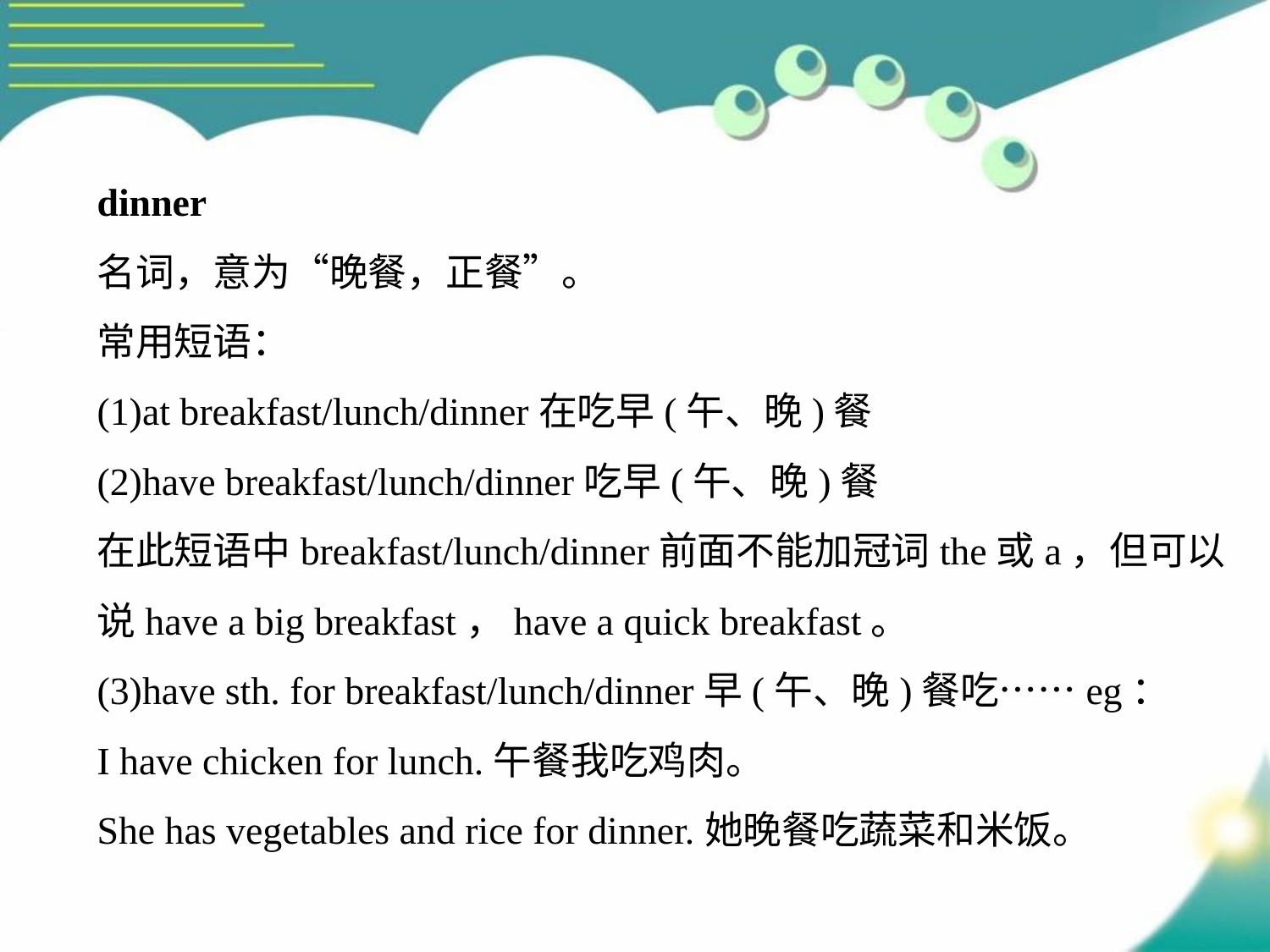

dinner
名词，意为“晚餐，正餐”。
常用短语：
(1)at breakfast/lunch/dinner在吃早(午、晚)餐
(2)have breakfast/lunch/dinner吃早(午、晚)餐
在此短语中breakfast/lunch/dinner前面不能加冠词the或a，但可以说have a big breakfast，have a quick breakfast。
(3)have sth. for breakfast/lunch/dinner早(午、晚)餐吃……eg：
I have chicken for lunch.午餐我吃鸡肉。
She has vegetables and rice for dinner.她晚餐吃蔬菜和米饭。